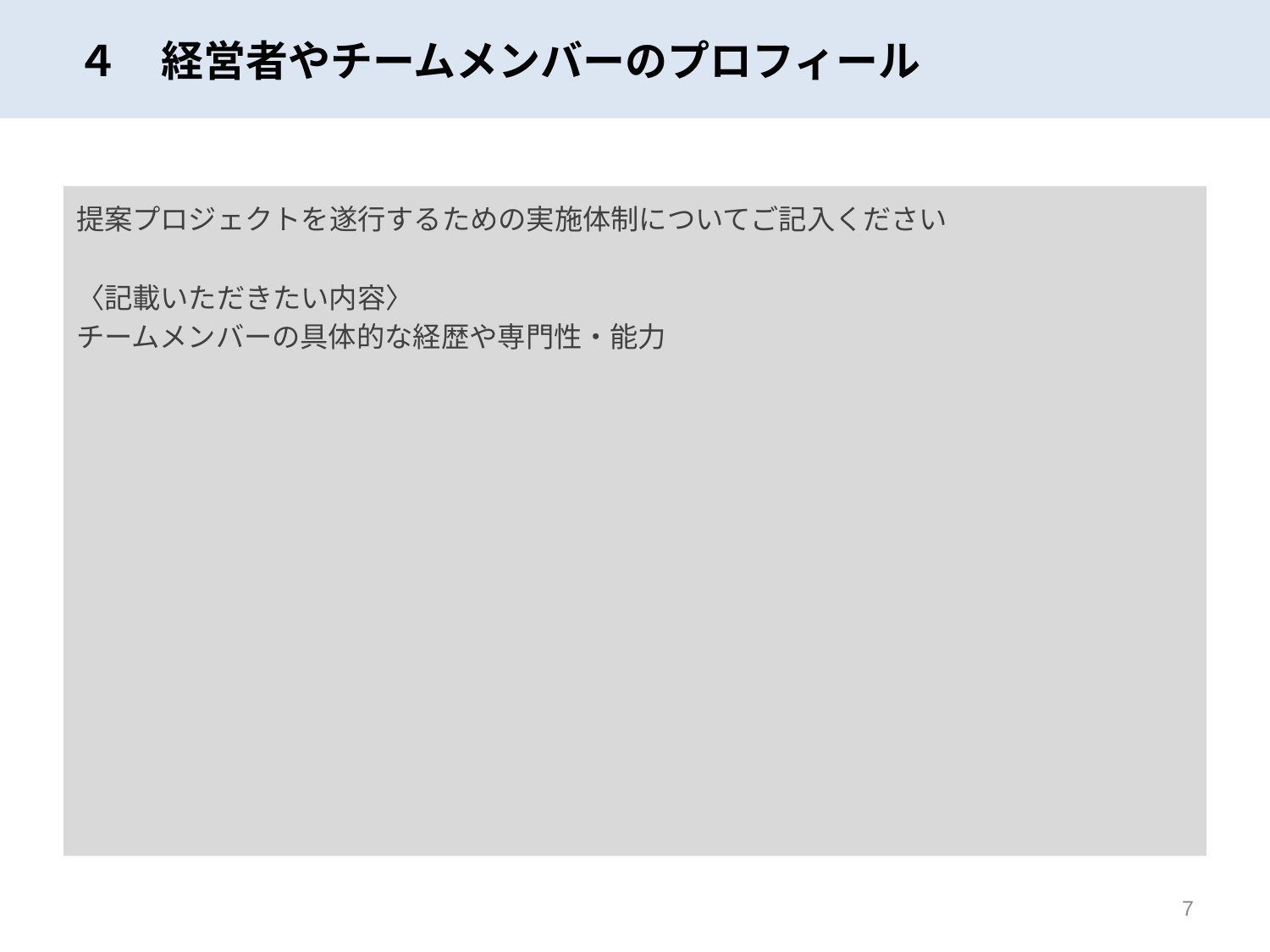

# ４　経営者やチームメンバーのプロフィール
提案プロジェクトを遂行するための実施体制についてご記入ください

〈記載いただきたい内容〉
チームメンバーの具体的な経歴や専門性・能力
7